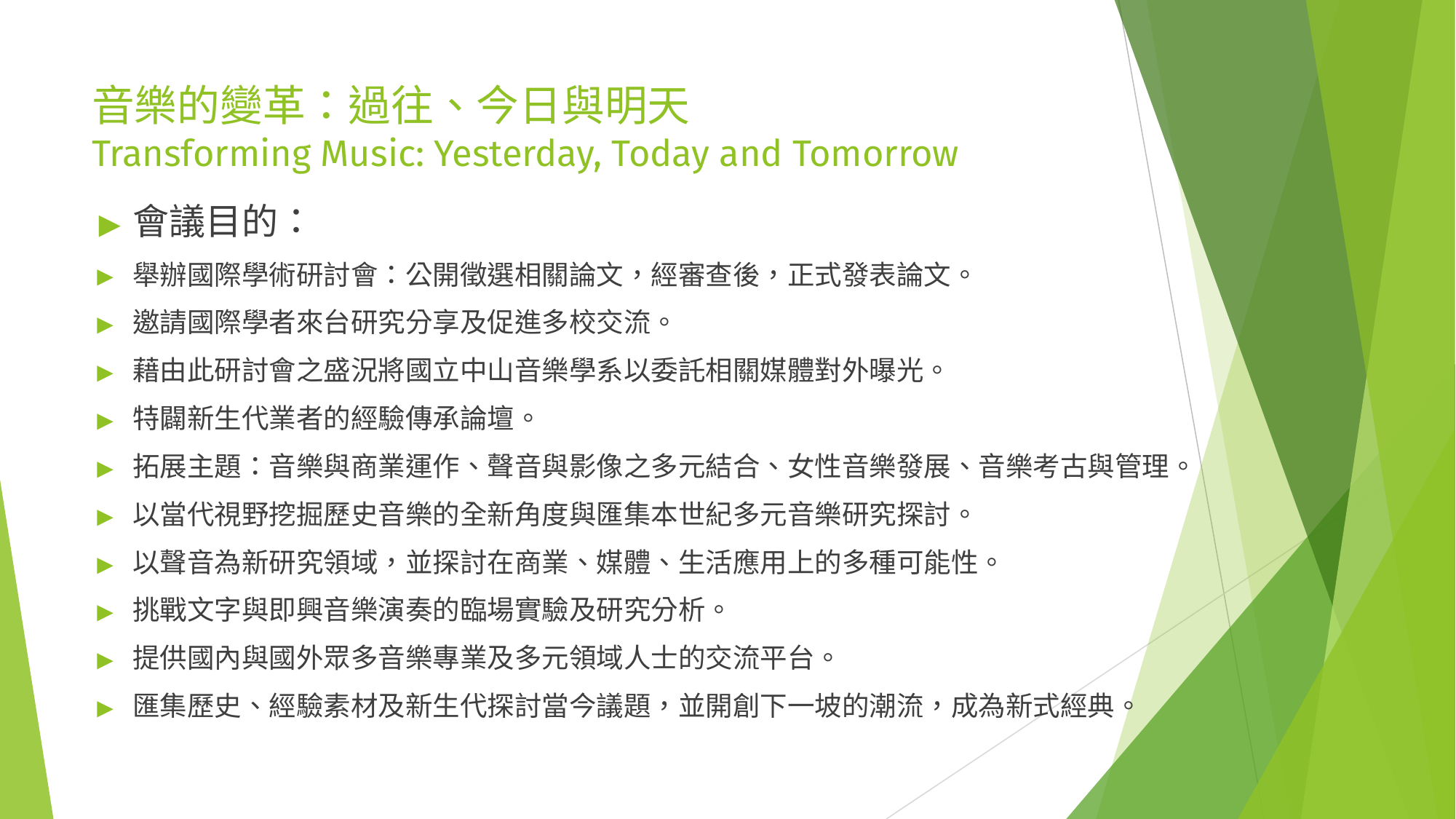

# 音樂的變革：過往、今日與明天 Transforming Music: Yesterday, Today and Tomorrow
會議目的：
舉辦國際學術研討會：公開徵選相關論文，經審查後，正式發表論文。
邀請國際學者來台研究分享及促進多校交流。
藉由此研討會之盛況將國立中山音樂學系以委託相關媒體對外曝光。
特闢新生代業者的經驗傳承論壇。
拓展主題：音樂與商業運作、聲音與影像之多元結合、女性音樂發展、音樂考古與管理。
以當代視野挖掘歷史音樂的全新角度與匯集本世紀多元音樂研究探討。
以聲音為新研究領域，並探討在商業、媒體、生活應用上的多種可能性。
挑戰文字與即興音樂演奏的臨場實驗及研究分析。
提供國內與國外眾多音樂專業及多元領域人士的交流平台。
匯集歷史、經驗素材及新生代探討當今議題，並開創下一坡的潮流，成為新式經典。